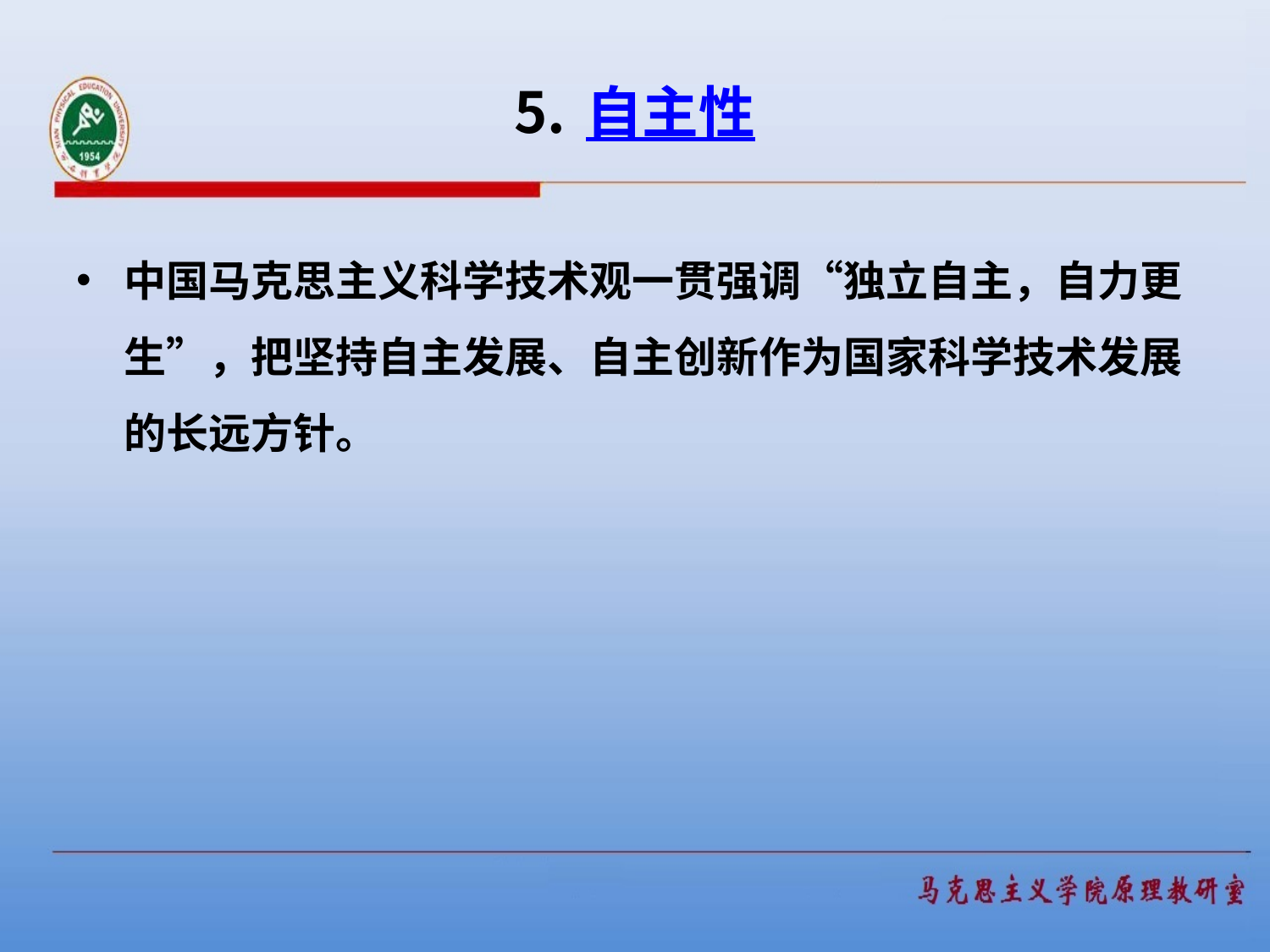

# 自主性
中国马克思主义科学技术观一贯强调“独立自主，自力更生”，把坚持自主发展、自主创新作为国家科学技术发展的长远方针。